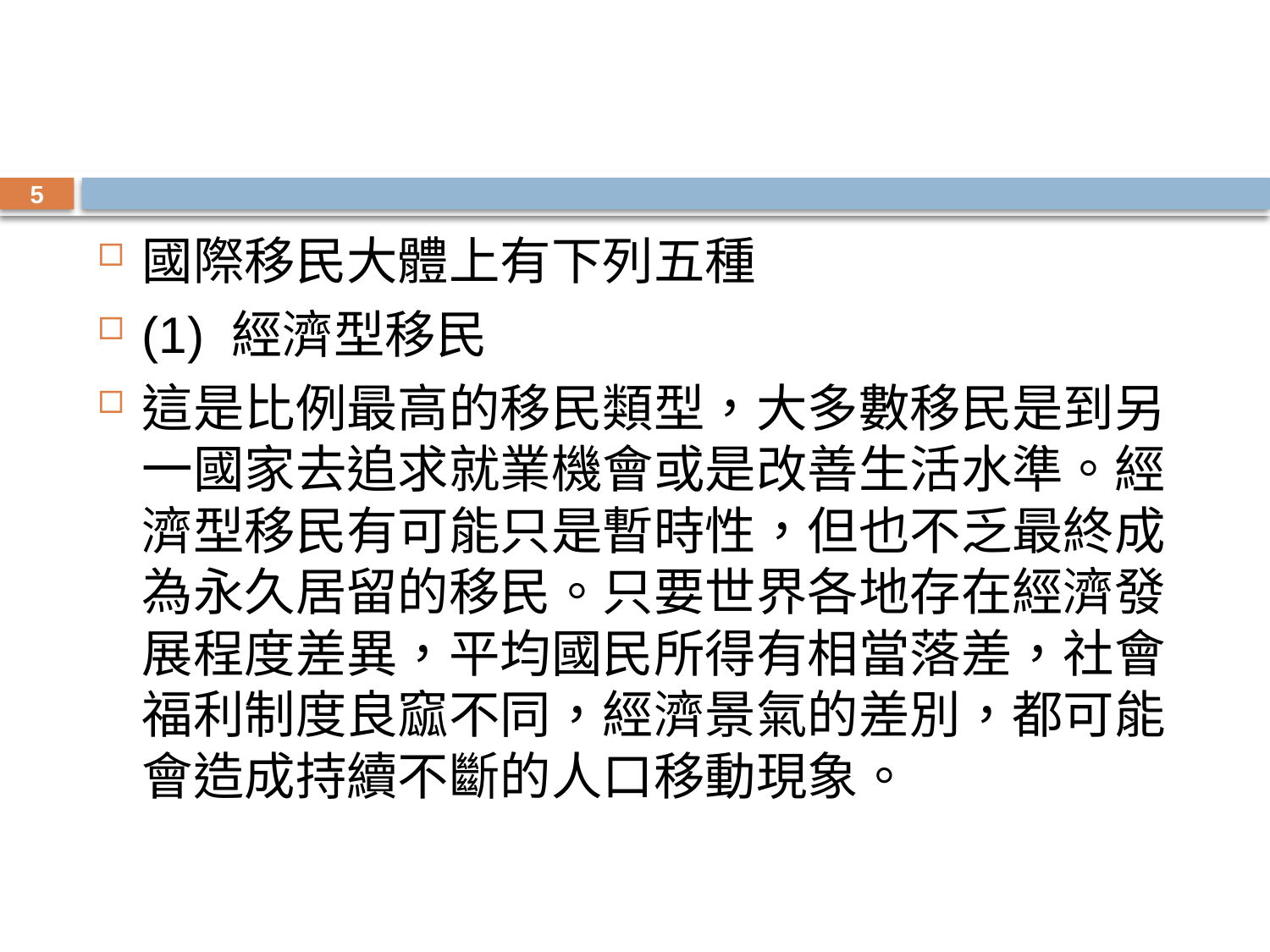

#
5
國際移民大體上有下列五種
(1) 經濟型移民
這是比例最高的移民類型，大多數移民是到另一國家去追求就業機會或是改善生活水準。經濟型移民有可能只是暫時性，但也不乏最終成為永久居留的移民。只要世界各地存在經濟發展程度差異，平均國民所得有相當落差，社會福利制度良窳不同，經濟景氣的差別，都可能會造成持續不斷的人口移動現象。